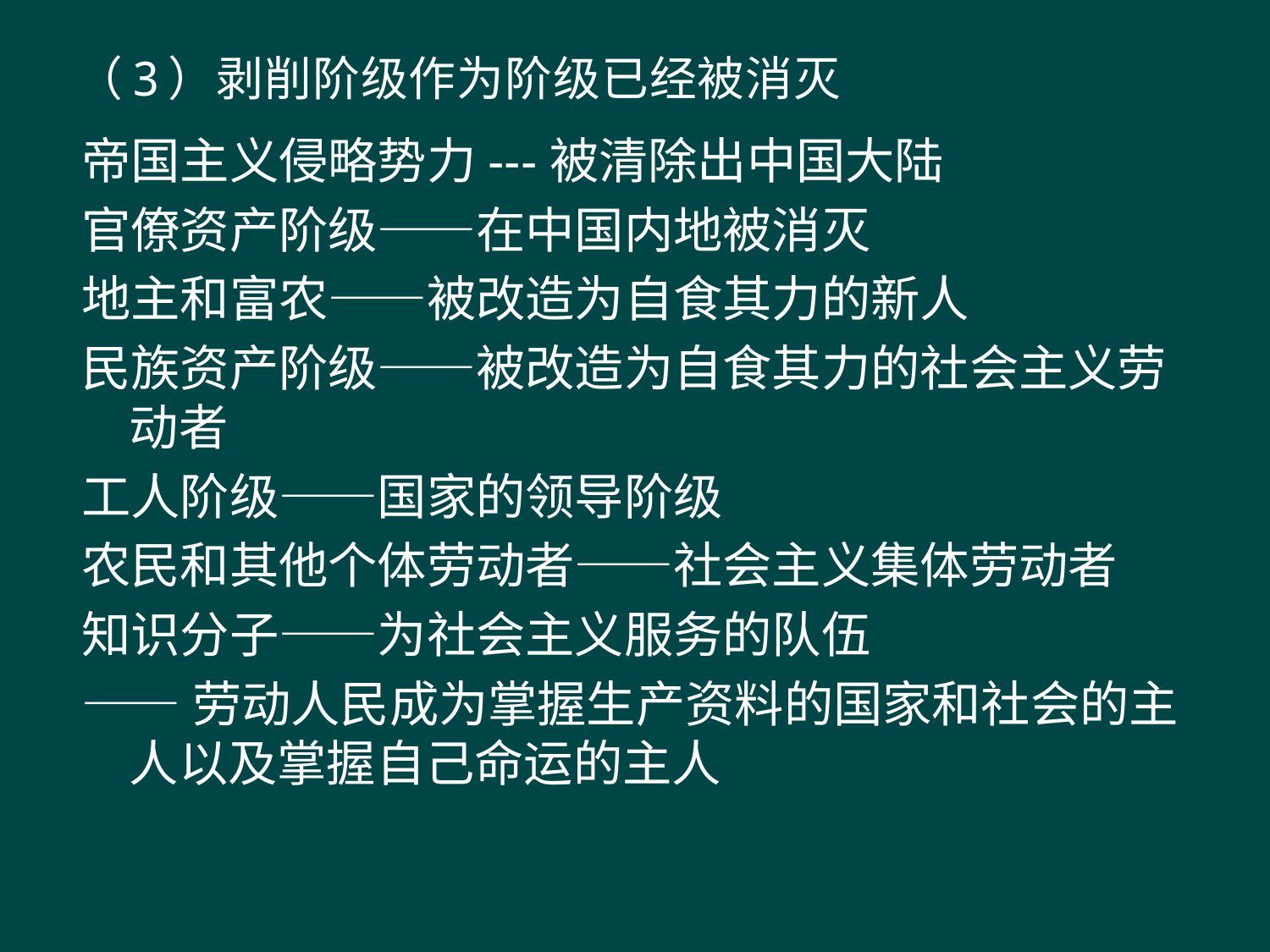

# （3）剥削阶级作为阶级已经被消灭
帝国主义侵略势力---被清除出中国大陆
官僚资产阶级——在中国内地被消灭
地主和富农——被改造为自食其力的新人
民族资产阶级——被改造为自食其力的社会主义劳动者
工人阶级——国家的领导阶级
农民和其他个体劳动者——社会主义集体劳动者
知识分子——为社会主义服务的队伍
——劳动人民成为掌握生产资料的国家和社会的主人以及掌握自己命运的主人